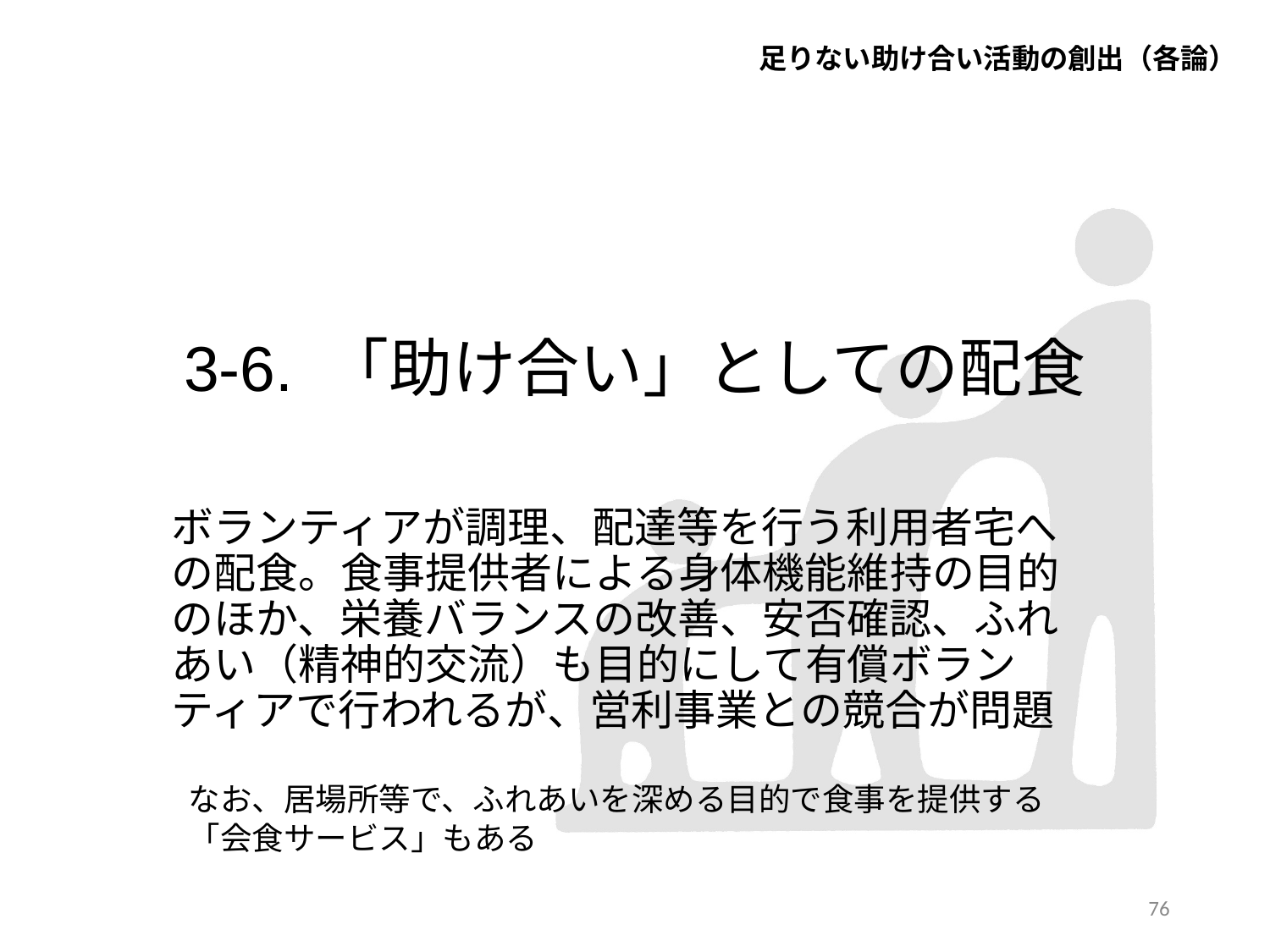

足りない助け合い活動の創出（各論）
# 3-6. 「助け合い」としての配食
ボランティアが調理、配達等を行う利用者宅への配食。食事提供者による身体機能維持の目的のほか、栄養バランスの改善、安否確認、ふれあい（精神的交流）も目的にして有償ボランティアで行われるが、営利事業との競合が問題
なお、居場所等で、ふれあいを深める目的で食事を提供する
「会食サービス」もある
76